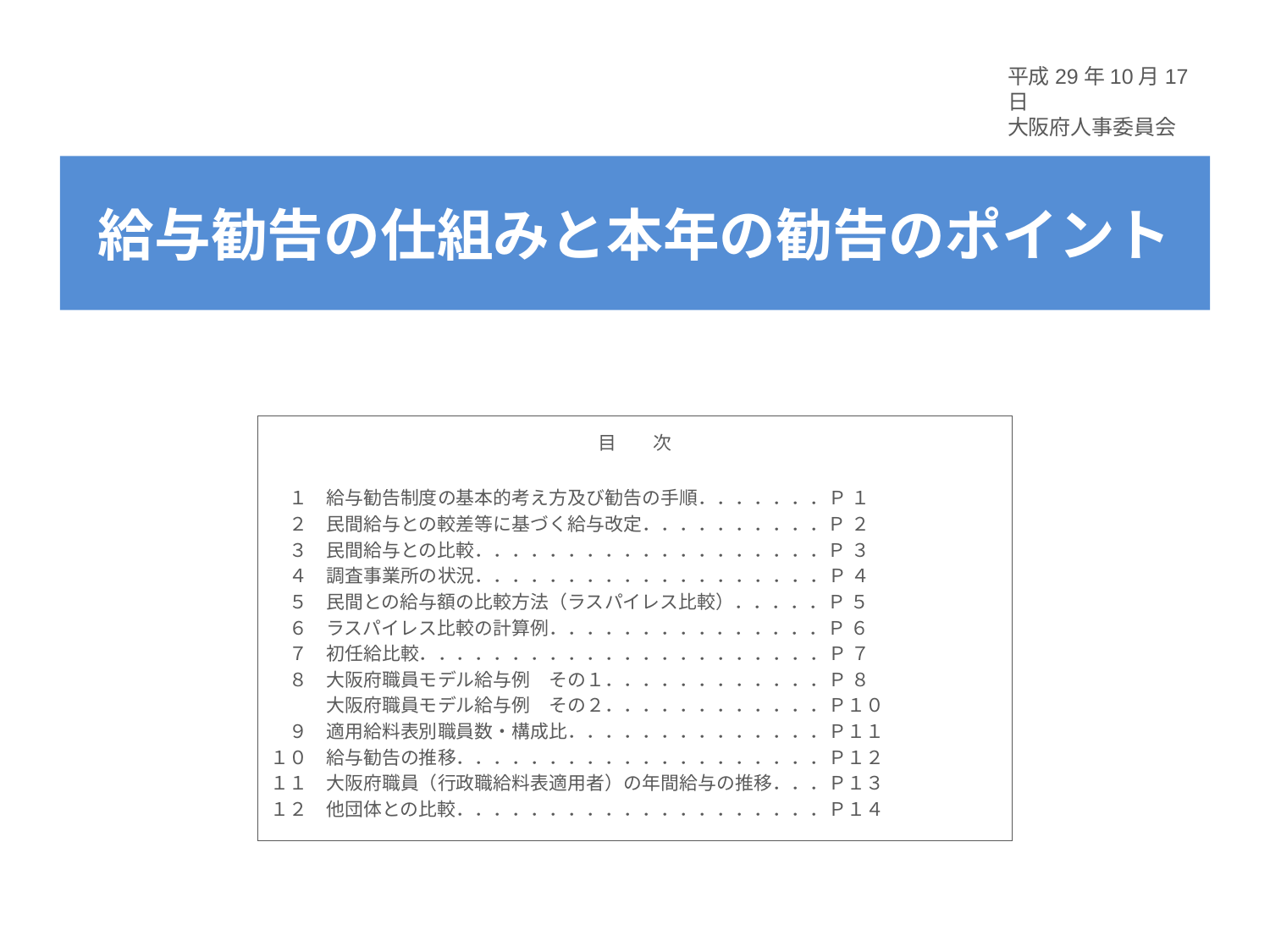

平成29年10月17日
大阪府人事委員会
# 給与勧告の仕組みと本年の勧告のポイント
目　　次

　１　給与勧告制度の基本的考え方及び勧告の手順．．．．．．．Ｐ １
　２　民間給与との較差等に基づく給与改定．．．．．．．．．．Ｐ ２
　３　民間給与との比較．．．．．．．．．．．．．．．．．．．Ｐ ３
　４　調査事業所の状況．．．．．．．．．．．．．．．．．．．Ｐ ４
　５　民間との給与額の比較方法（ラスパイレス比較）．．．．．Ｐ ５
　６　ラスパイレス比較の計算例．．．．．．．．．．．．．．．Ｐ ６
　７　初任給比較．．．．．．．．．．．．．．．．．．．．．．Ｐ ７
　８　大阪府職員モデル給与例　その１．．．．．．．．．．．．Ｐ ８
　　　大阪府職員モデル給与例　その２．．．．．．．．．．．．Ｐ１０
　９　適用給料表別職員数・構成比．．．．．．．．．．．．．．Ｐ１１
１０　給与勧告の推移．．．．．．．．．．．．．．．．．．．．Ｐ１２
１１　大阪府職員（行政職給料表適用者）の年間給与の推移．．．Ｐ１３
１２　他団体との比較．．．．．．．．．．．．．．．．．．．．Ｐ１４